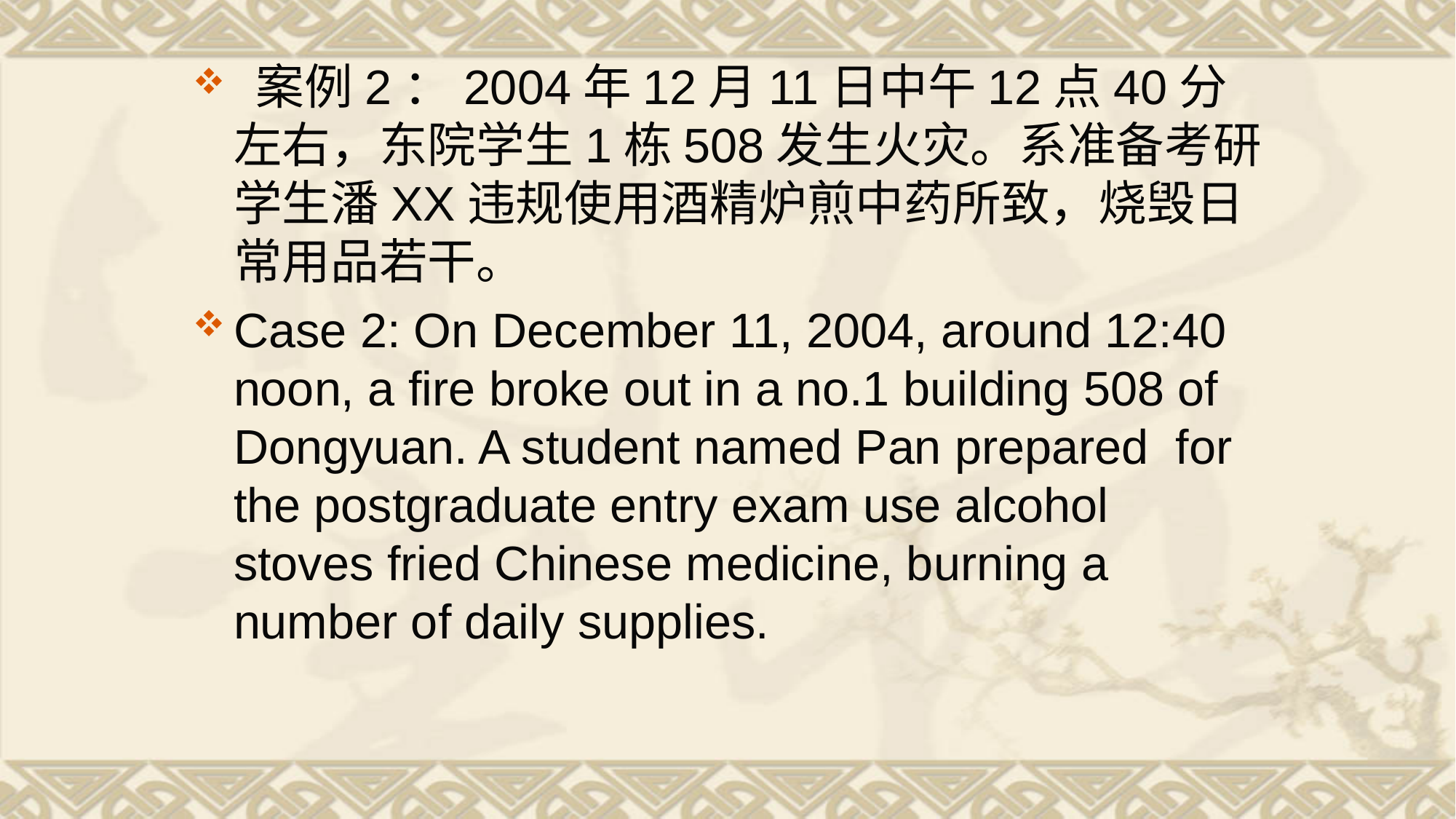

# 案例2：2004年12月11日中午12点40分左右，东院学生1栋508发生火灾。系准备考研学生潘XX违规使用酒精炉煎中药所致，烧毁日常用品若干。
Case 2: On December 11, 2004, around 12:40 noon, a fire broke out in a no.1 building 508 of Dongyuan. A student named Pan prepared  for the postgraduate entry exam use alcohol stoves fried Chinese medicine, burning a number of daily supplies.